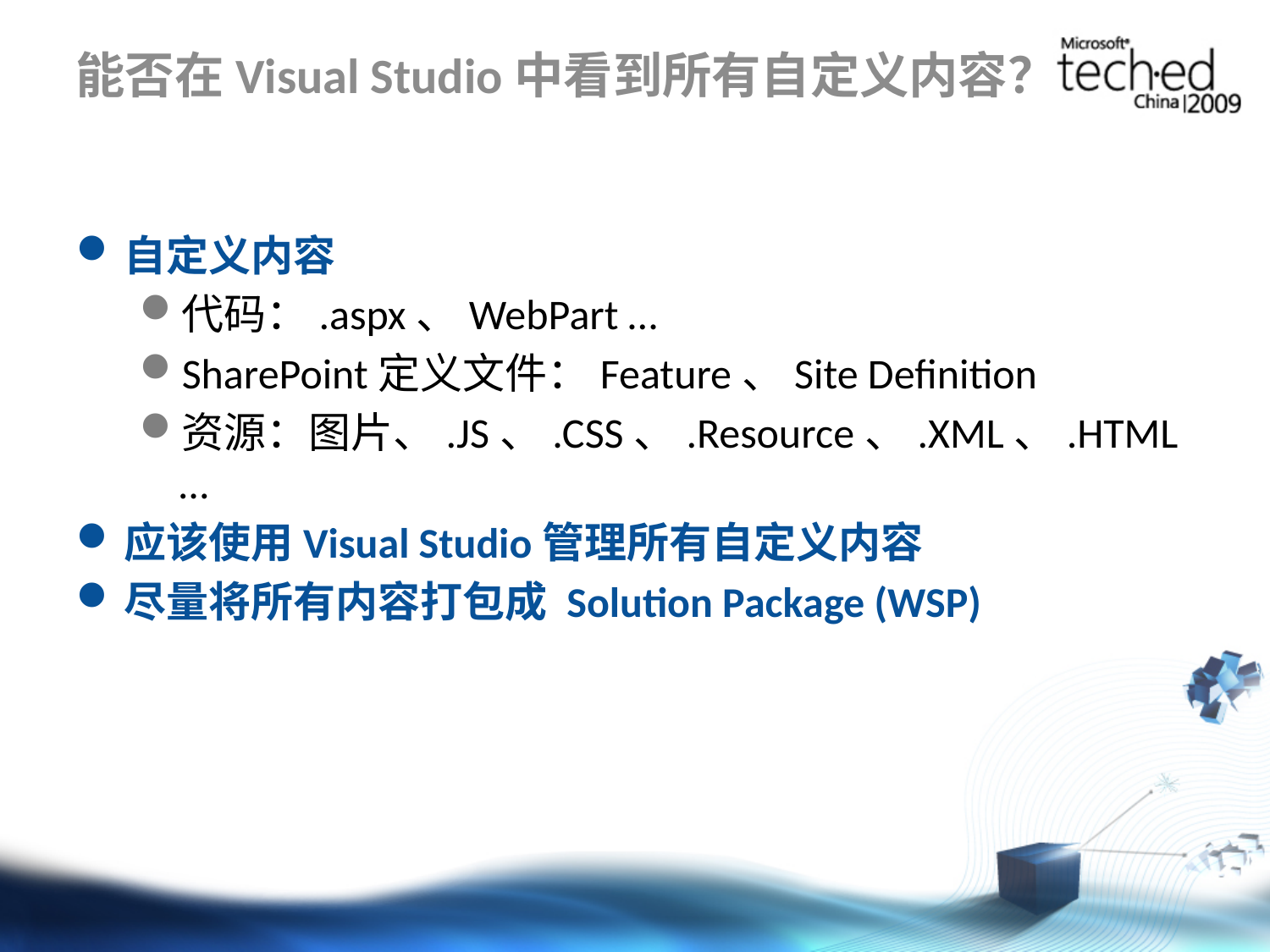

# 能否在Visual Studio中看到所有自定义内容？
自定义内容
代码：.aspx、WebPart …
SharePoint定义文件：Feature、Site Definition
资源：图片、.JS、.CSS、.Resource、.XML、.HTML …
应该使用Visual Studio管理所有自定义内容
尽量将所有内容打包成 Solution Package (WSP)